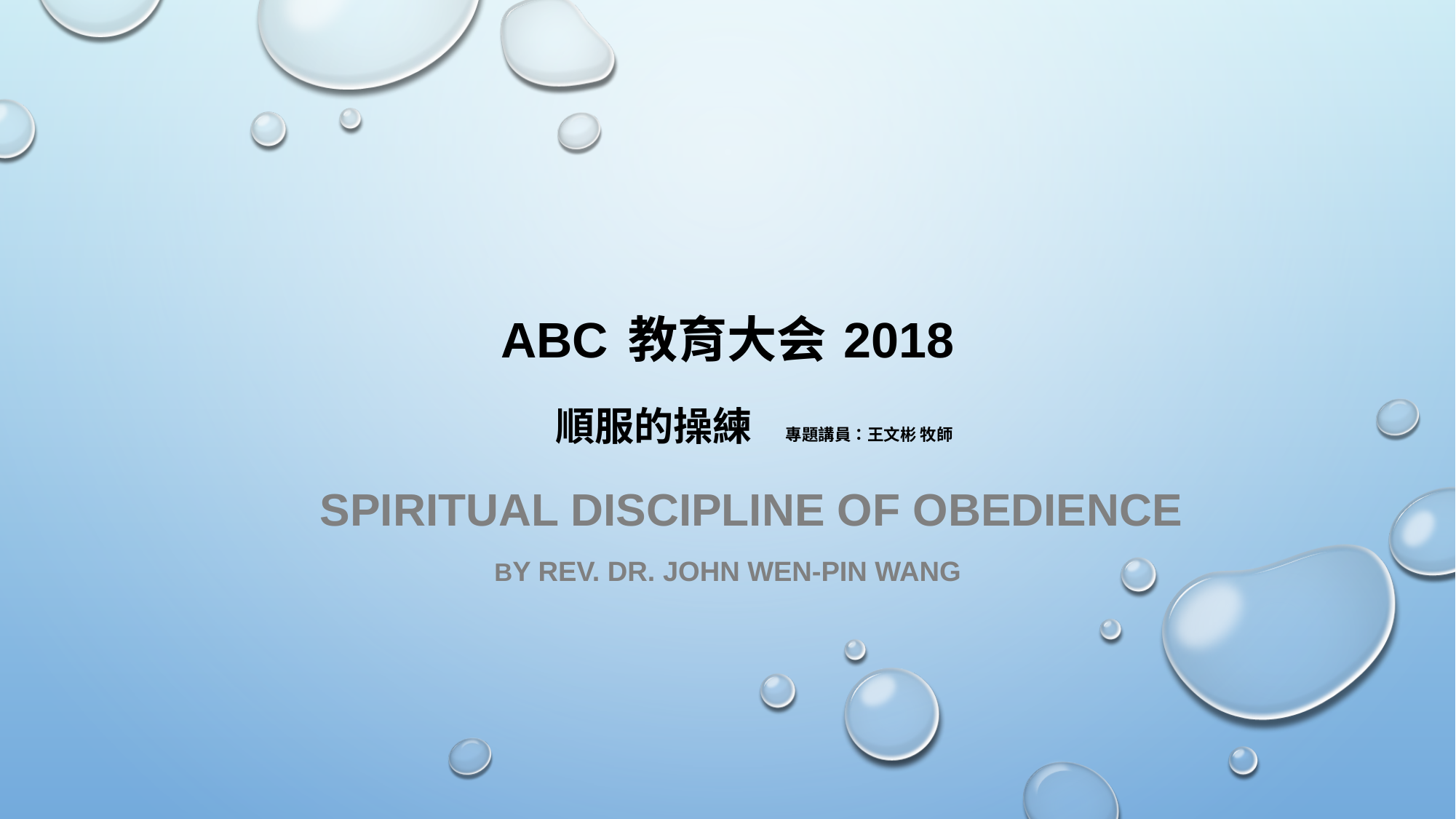

# ABC 教育大会 2018 順服的操練	  專題講員：王文彬 牧師
	SPIRITUAL DISCIPLINE OF OBEDIENCE
By Rev. Dr. John Wen-Pin Wang